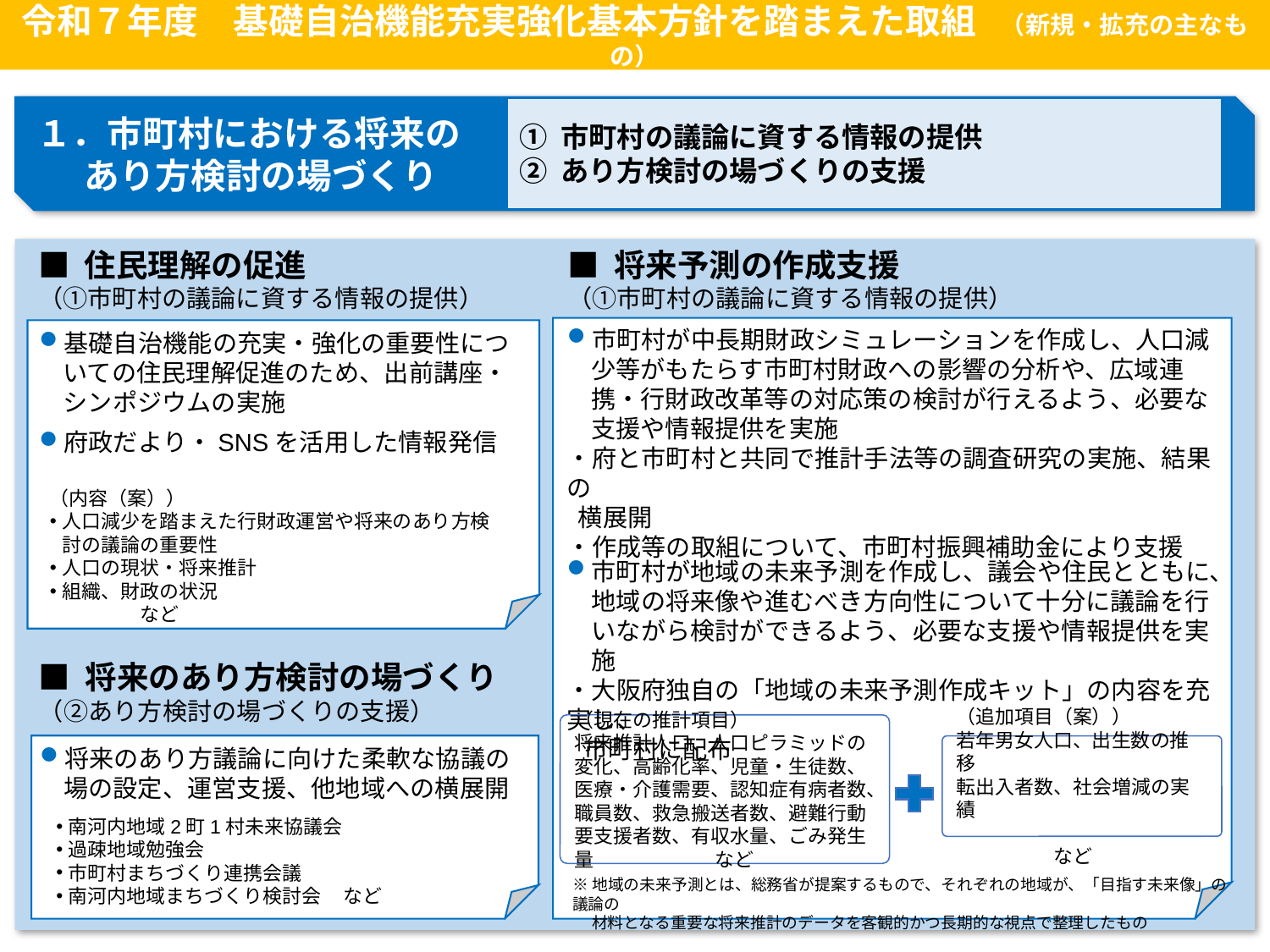

令和７年度　基礎自治機能充実強化基本方針を踏まえた取組　（新規・拡充の主なもの）
１．市町村における将来の
      あり方検討の場づくり

■ 住民理解の促進
（①市町村の議論に資する情報の提供）
■ 将来予測の作成支援
（①市町村の議論に資する情報の提供）

市町村が中長期財政シミュレーションを作成し、人口減少等がもたらす市町村財政への影響の分析や、広域連携・行財政改革等の対応策の検討が行えるよう、必要な支援や情報提供を実施
・府と市町村と共同で推計手法等の調査研究の実施、結果の
  横展開
・作成等の取組について、市町村振興補助金により支援

基礎自治機能の充実・強化の重要性についての住民理解促進のため、出前講座・シンポジウムの実施
府政だより・SNSを活用した情報発信
（内容（案））
人口減少を踏まえた行財政運営や将来のあり方検討の議論の重要性
人口の現状・将来推計
組織、財政の状況　　　　　　　　　　　　　　　　　　など
■ 将来のあり方検討の場づくり
（②あり方検討の場づくりの支援）

将来のあり方議論に向けた柔軟な協議の場の設定、運営支援、他地域への横展開
南河内地域2町1村未来協議会
過疎地域勉強会
市町村まちづくり連携会議
南河内地域まちづくり検討会     など
※地域の未来予測とは、総務省が提案するもので、それぞれの地域が、「目指す未来像」の議論の
　 材料となる重要な将来推計のデータを客観的かつ長期的な視点で整理したもの
① 市町村の議論に資する情報の提供
② あり方検討の場づくりの支援
市町村が地域の未来予測を作成し、議会や住民とともに、地域の将来像や進むべき方向性について十分に議論を行いながら検討ができるよう、必要な支援や情報提供を実施
・大阪府独自の「地域の未来予測作成キット」の内容を充実し、
  市町村に配布
（現在の推計項目）
将来推計人口、人口ピラミッドの変化、高齢化率、児童・生徒数、医療・介護需要、認知症有病者数、職員数、救急搬送者数、避難行動要支援者数、有収水量、ごみ発生量　　　　　 　など
（追加項目（案））
若年男女人口、出生数の推移
転出入者数、社会増減の実績
　　　　　　　　　　　　　　　　　など